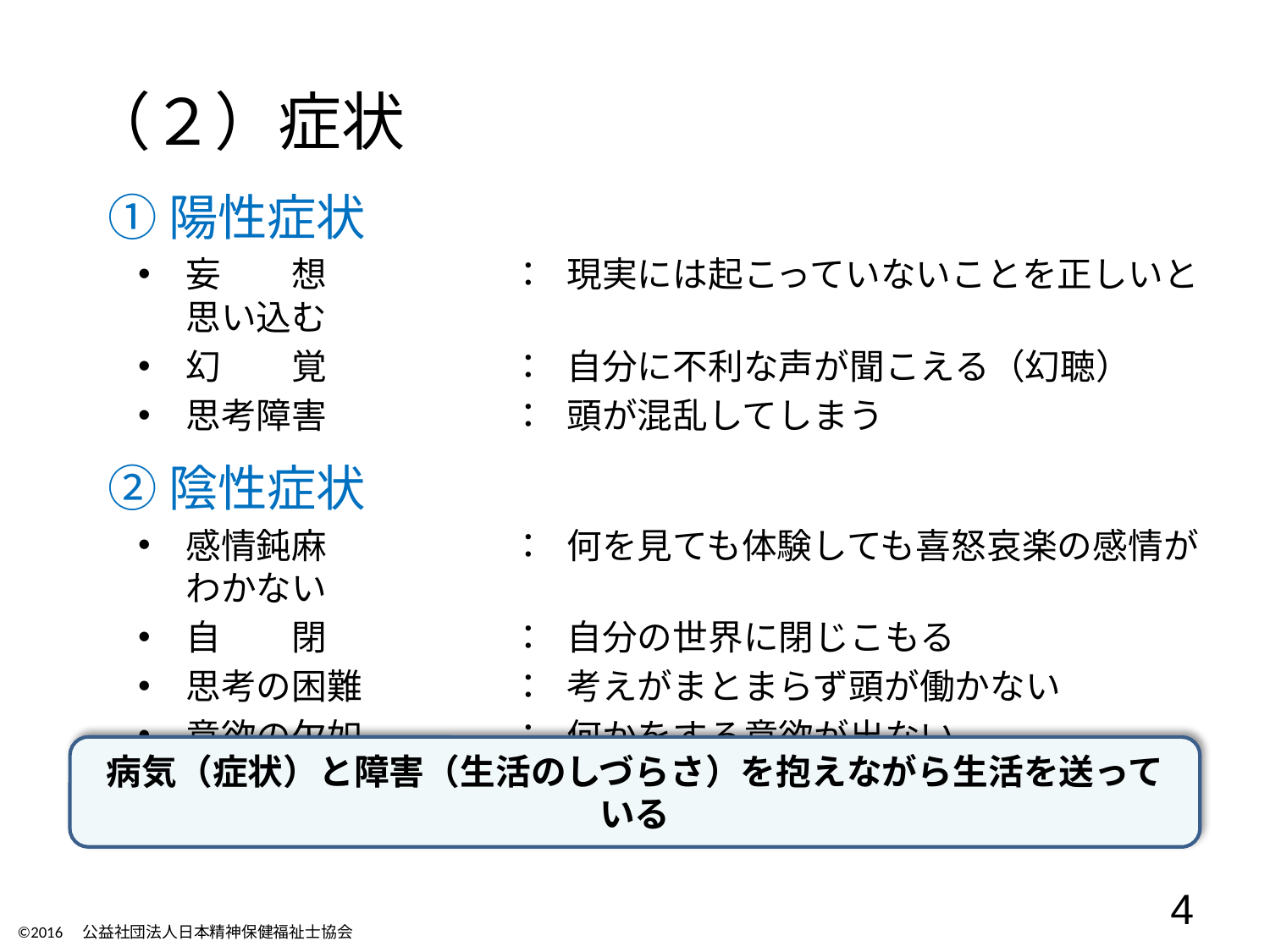

# （２）症状
①陽性症状
妄　　想	：	現実には起こっていないことを正しいと思い込む
幻　　覚	：	自分に不利な声が聞こえる（幻聴）
思考障害	：	頭が混乱してしまう
②陰性症状
感情鈍麻	：	何を見ても体験しても喜怒哀楽の感情がわかない
自　　閉	：	自分の世界に閉じこもる
思考の困難	：	考えがまとまらず頭が働かない
意欲の欠如	：	何かをする意欲が出ない

病気（症状）と障害（生活のしづらさ）を抱えながら生活を送っている
4
©2016　公益社団法人日本精神保健福祉士協会